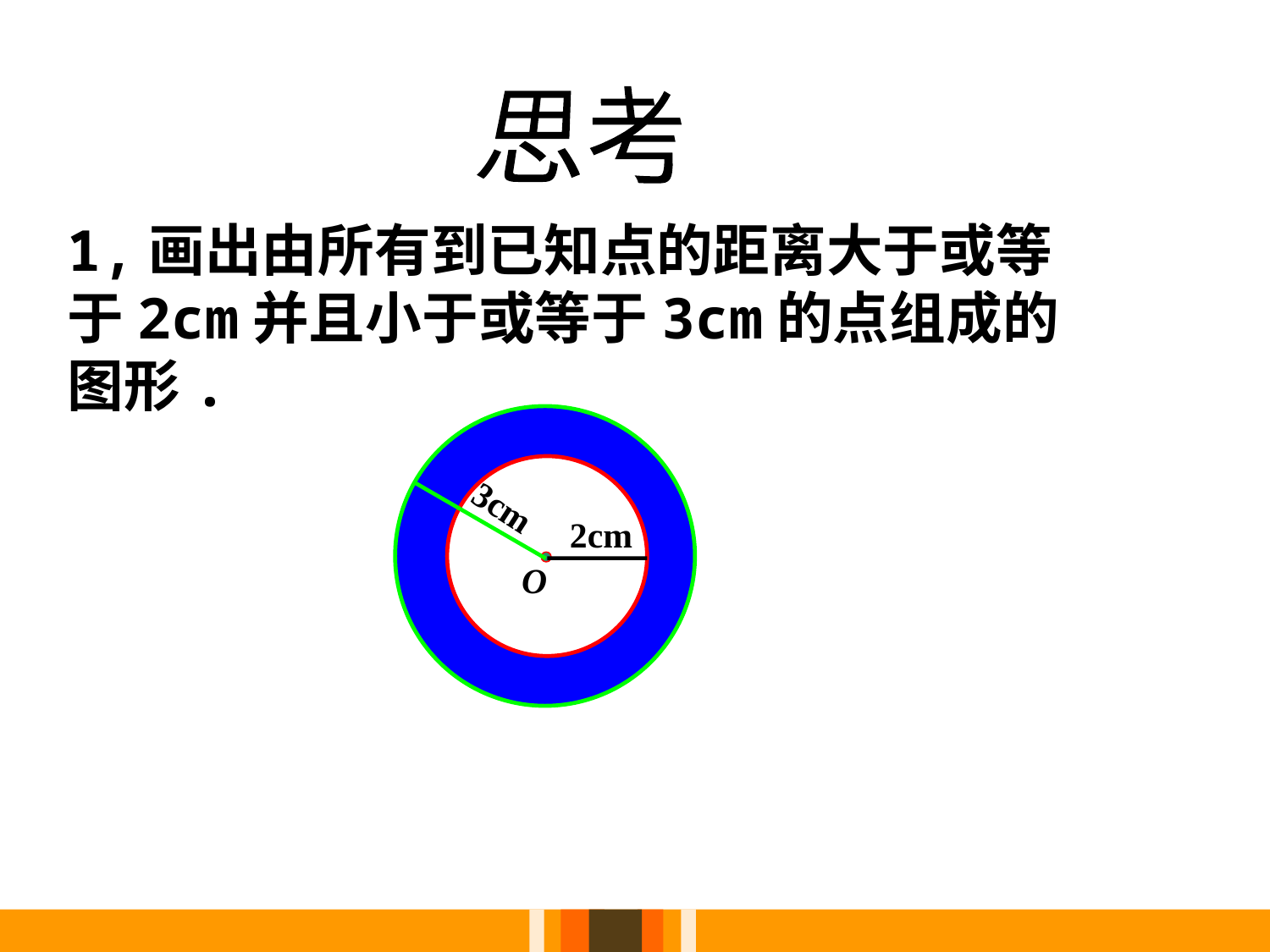

思考
1,画出由所有到已知点的距离大于或等于2cm并且小于或等于3cm的点组成的图形.

·
3cm
2cm

O